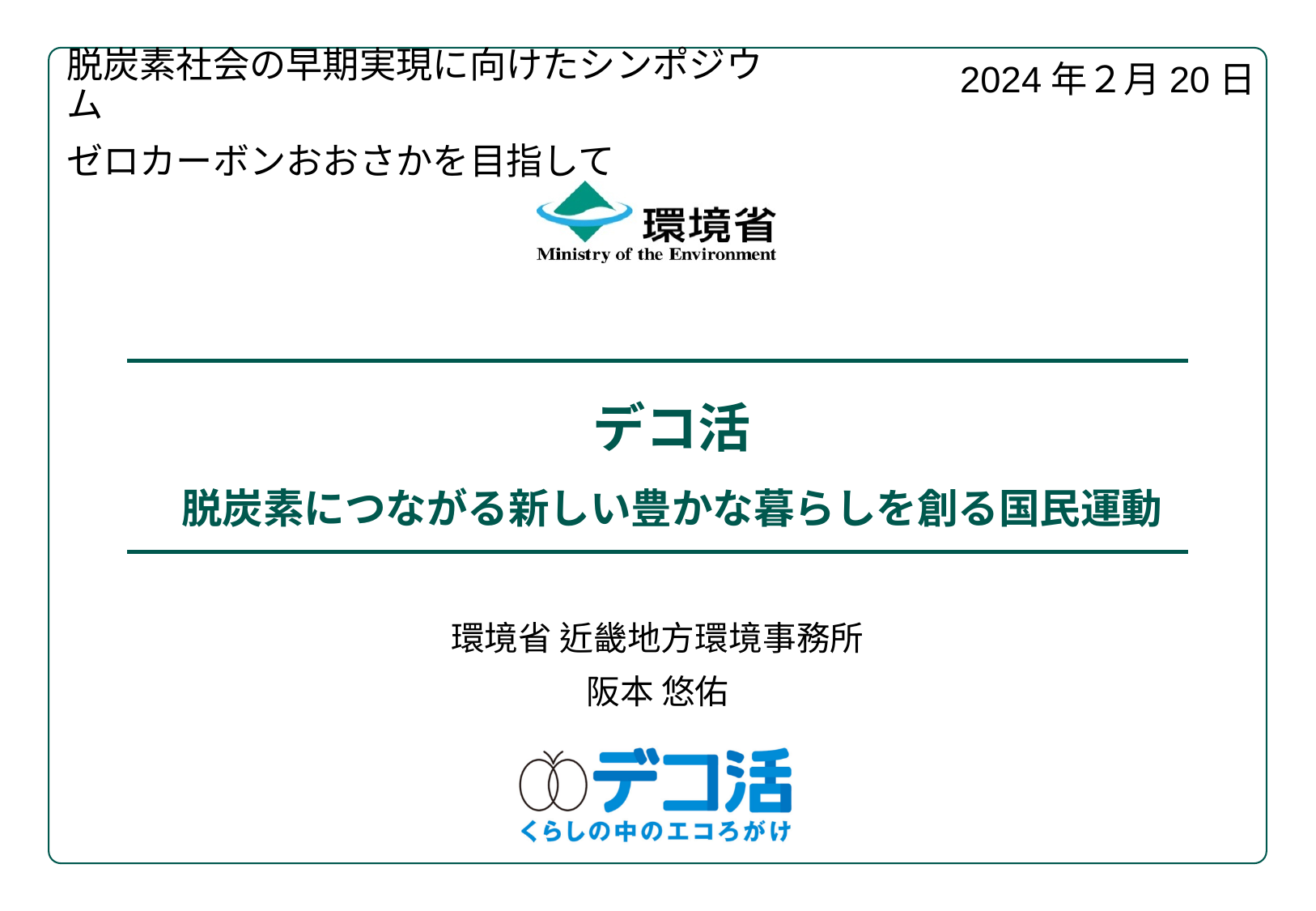

2024年２月20日
脱炭素社会の早期実現に向けたシンポジウム
ゼロカーボンおおさかを目指して
# デコ活 脱炭素につながる新しい豊かな暮らしを創る国民運動
環境省 近畿地方環境事務所
阪本 悠佑